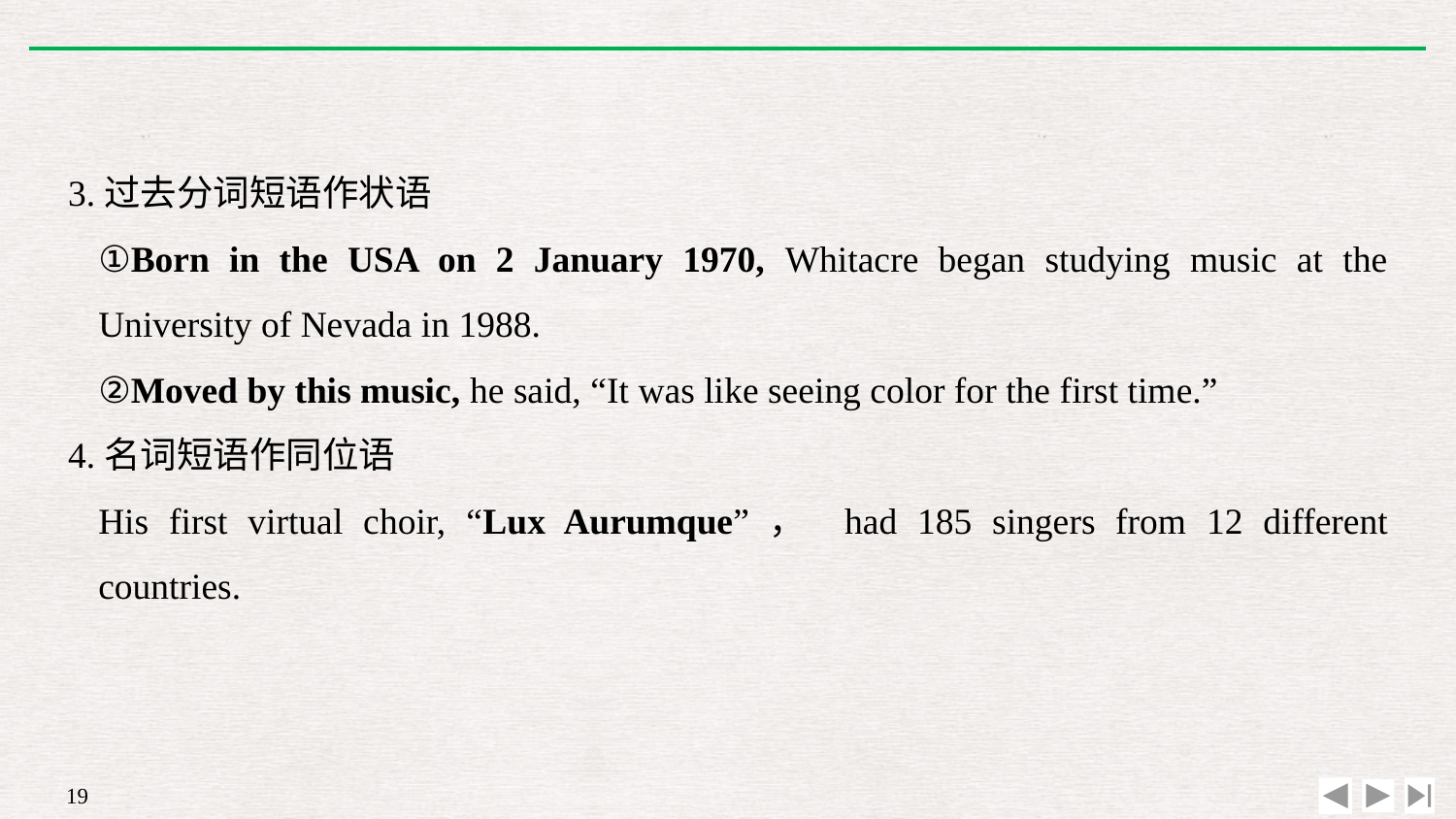

3.过去分词短语作状语
	①Born in the USA on 2 January 1970, Whitacre began studying music at the University of Nevada in 1988.
	②Moved by this music, he said, “It was like seeing color for the first time.”
4.名词短语作同位语
	His first virtual choir, “Lux Aurumque”， had 185 singers from 12 different countries.